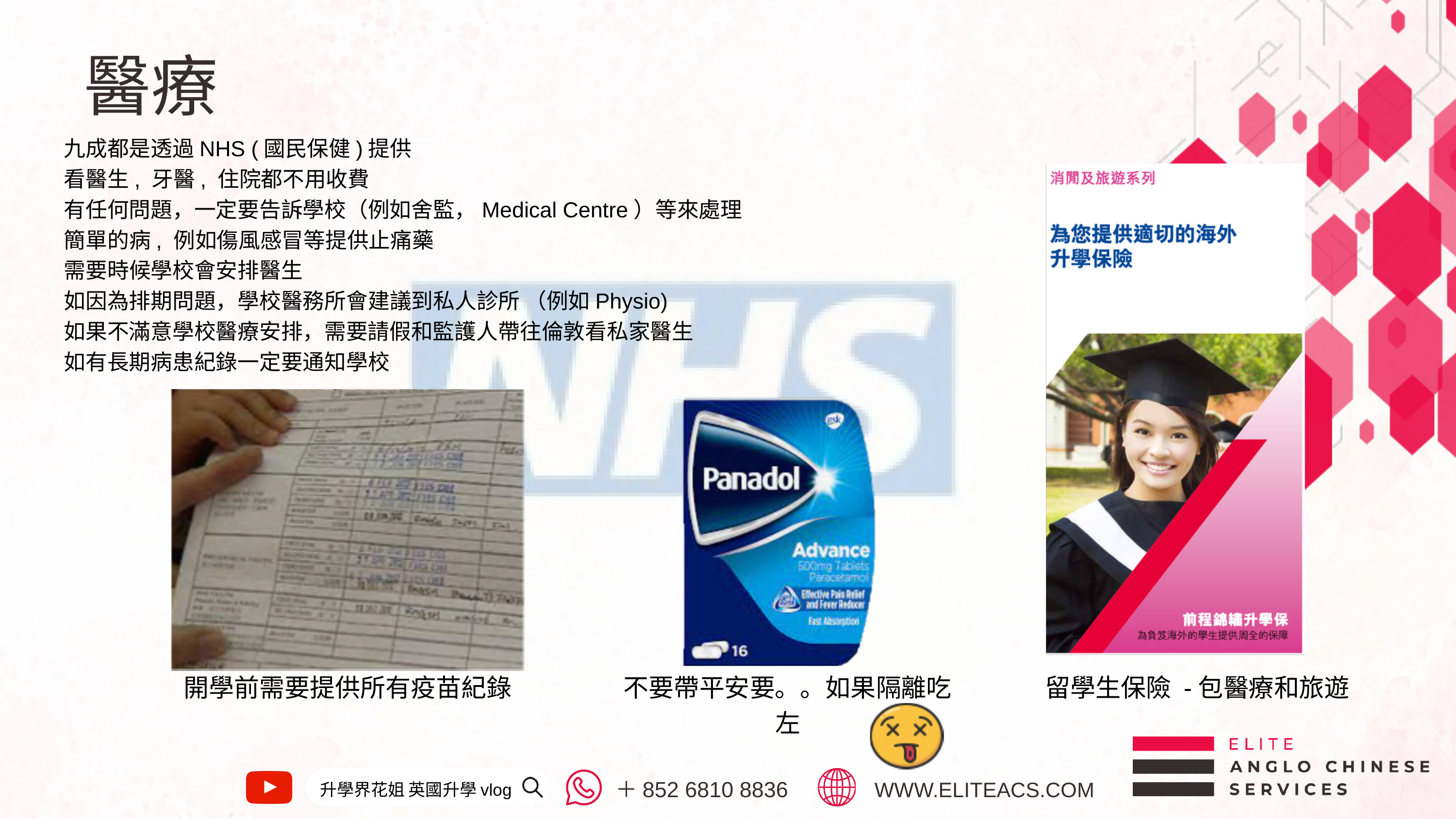

醫療

九成都是透過NHS (國民保健)提供
看醫生, 牙醫, 住院都不用收費
有任何問題，一定要告訴學校（例如舍監，Medical Centre）等來處理
簡單的病, 例如傷風感冒等提供止痛藥
需要時候學校會安排醫生
如因為排期問題，學校醫務所會建議到私人診所 （例如Physio)
如果不滿意學校醫療安排，需要請假和監護人帶往倫敦看私家醫生
如有長期病患紀錄一定要通知學校

開學前需要提供所有疫苗紀錄
不要帶平安要。。如果隔離吃左
留學生保險 -包醫療和旅遊

升學界花姐 英國升學vlog

WWW.ELITEACS.COM

＋852 6810 8836